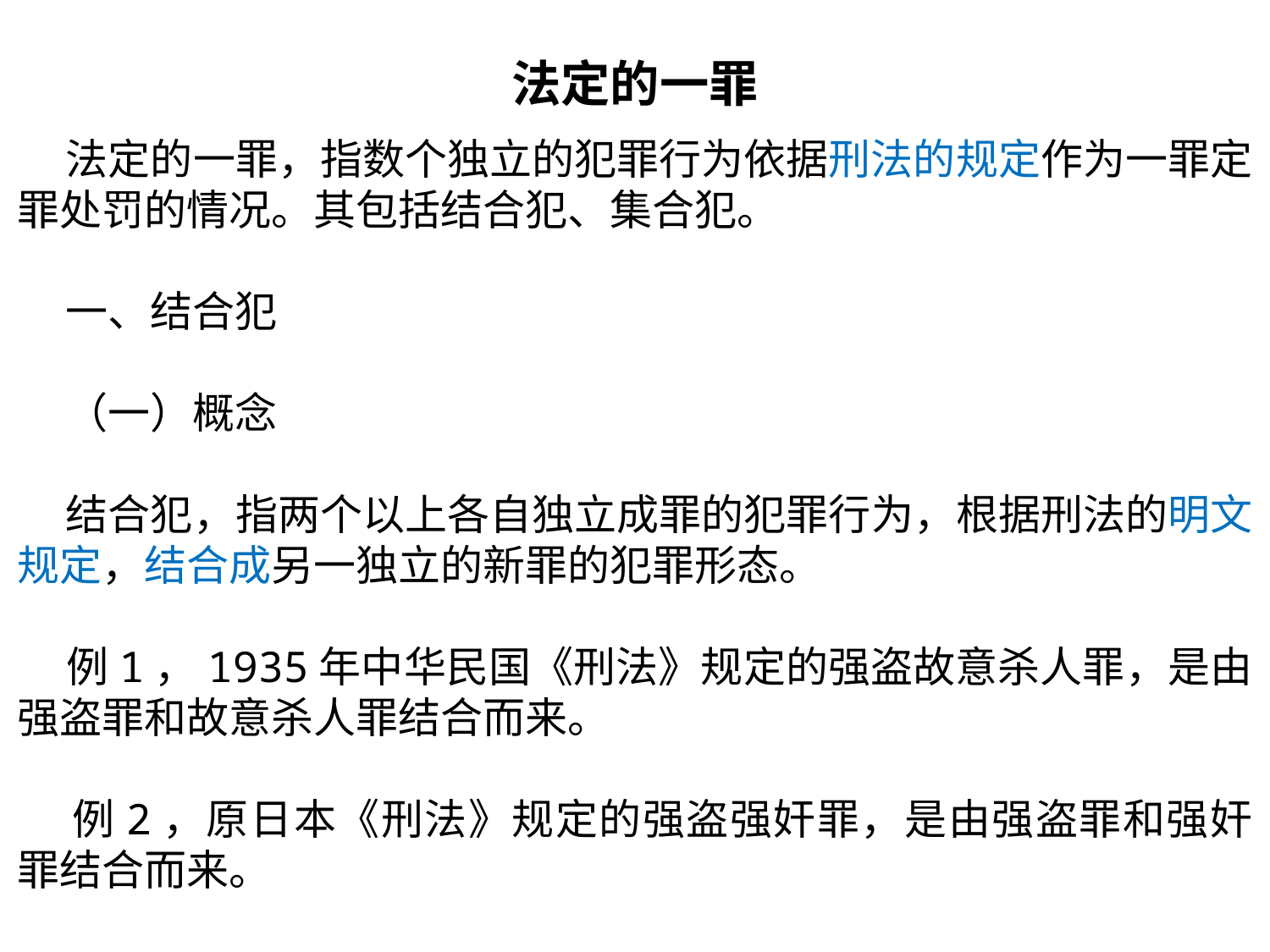

法定的一罪

    法定的一罪，指数个独立的犯罪行为依据刑法的规定作为一罪定罪处罚的情况。其包括结合犯、集合犯。

    一、结合犯

    （一）概念

    结合犯，指两个以上各自独立成罪的犯罪行为，根据刑法的明文规定，结合成另一独立的新罪的犯罪形态。

    例1，1935年中华民国《刑法》规定的强盗故意杀人罪，是由强盗罪和故意杀人罪结合而来。

    例2，原日本《刑法》规定的强盗强奸罪，是由强盗罪和强奸罪结合而来。